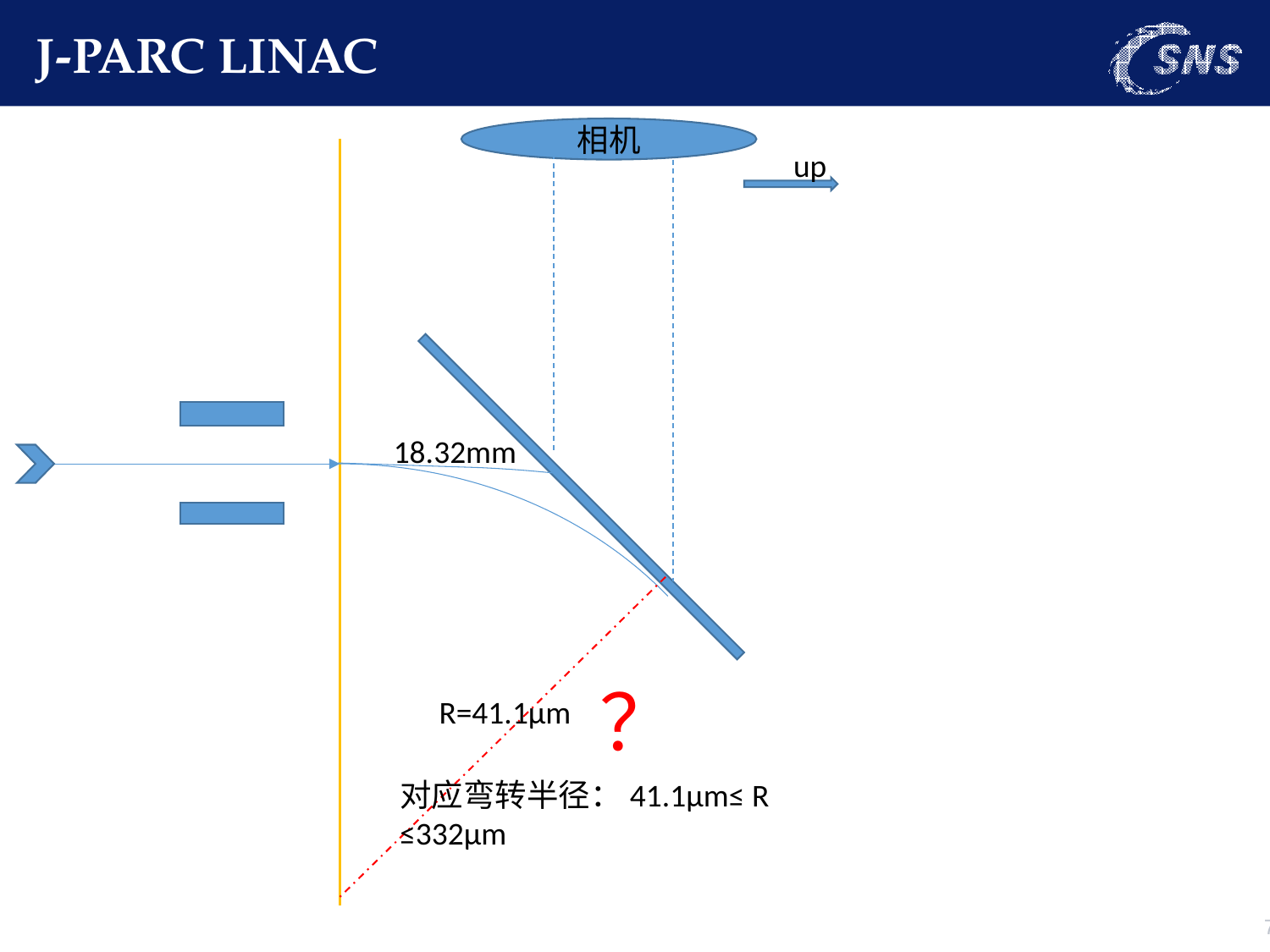

J-PARC LINAC
相机

up

18.32mm

？
R=41.1µm
对应弯转半径：41.1µm≤ R ≤332µm